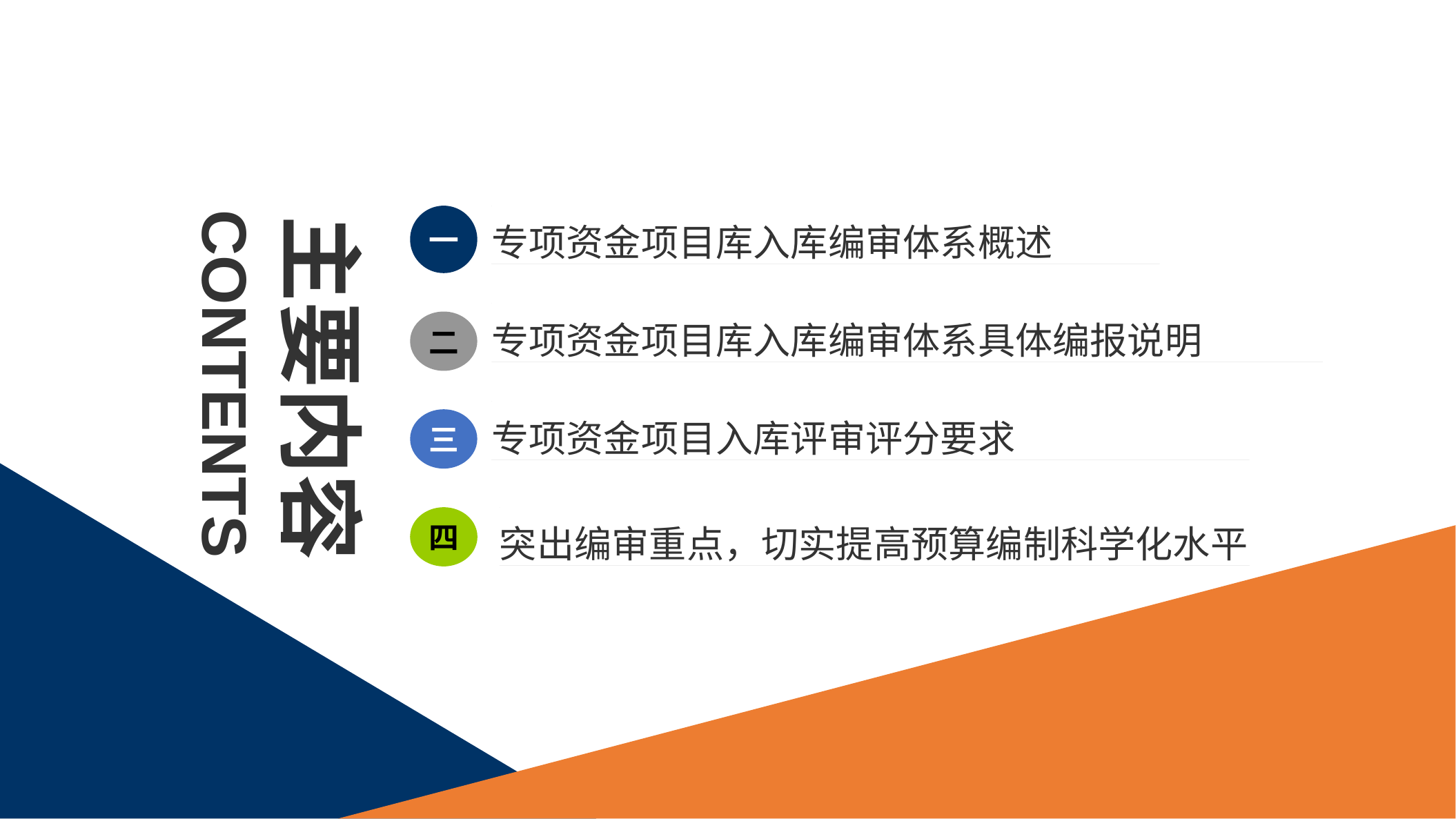

主要内容
一
专项资金项目库入库编审体系概述
专项资金项目库入库编审体系具体编报说明
二
CONTENTS
专项资金项目入库评审评分要求
三

四
突出编审重点，切实提高预算编制科学化水平